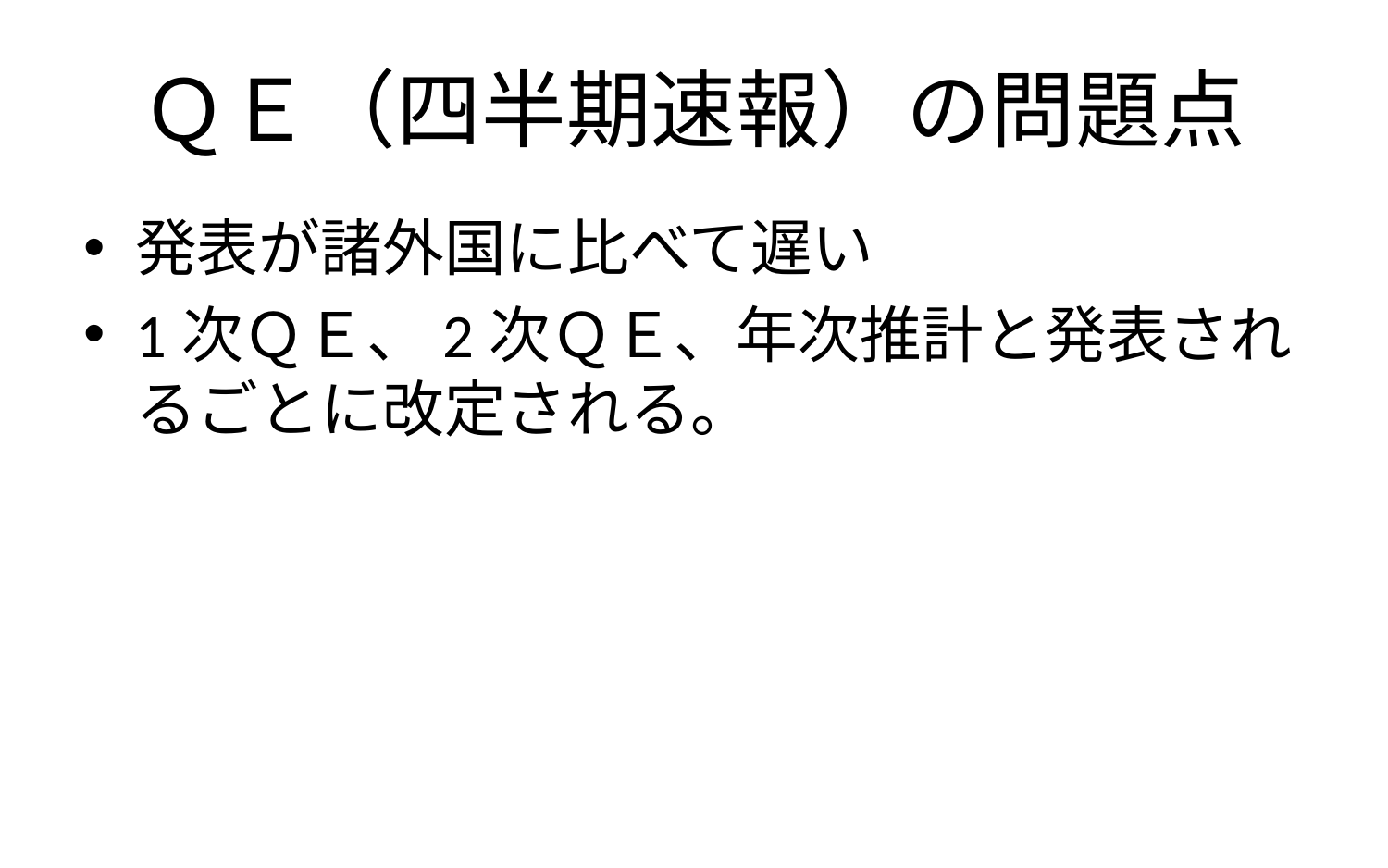

# ＱＥ（四半期速報）の問題点
発表が諸外国に比べて遅い
1次ＱＥ、2次ＱＥ、年次推計と発表されるごとに改定される。